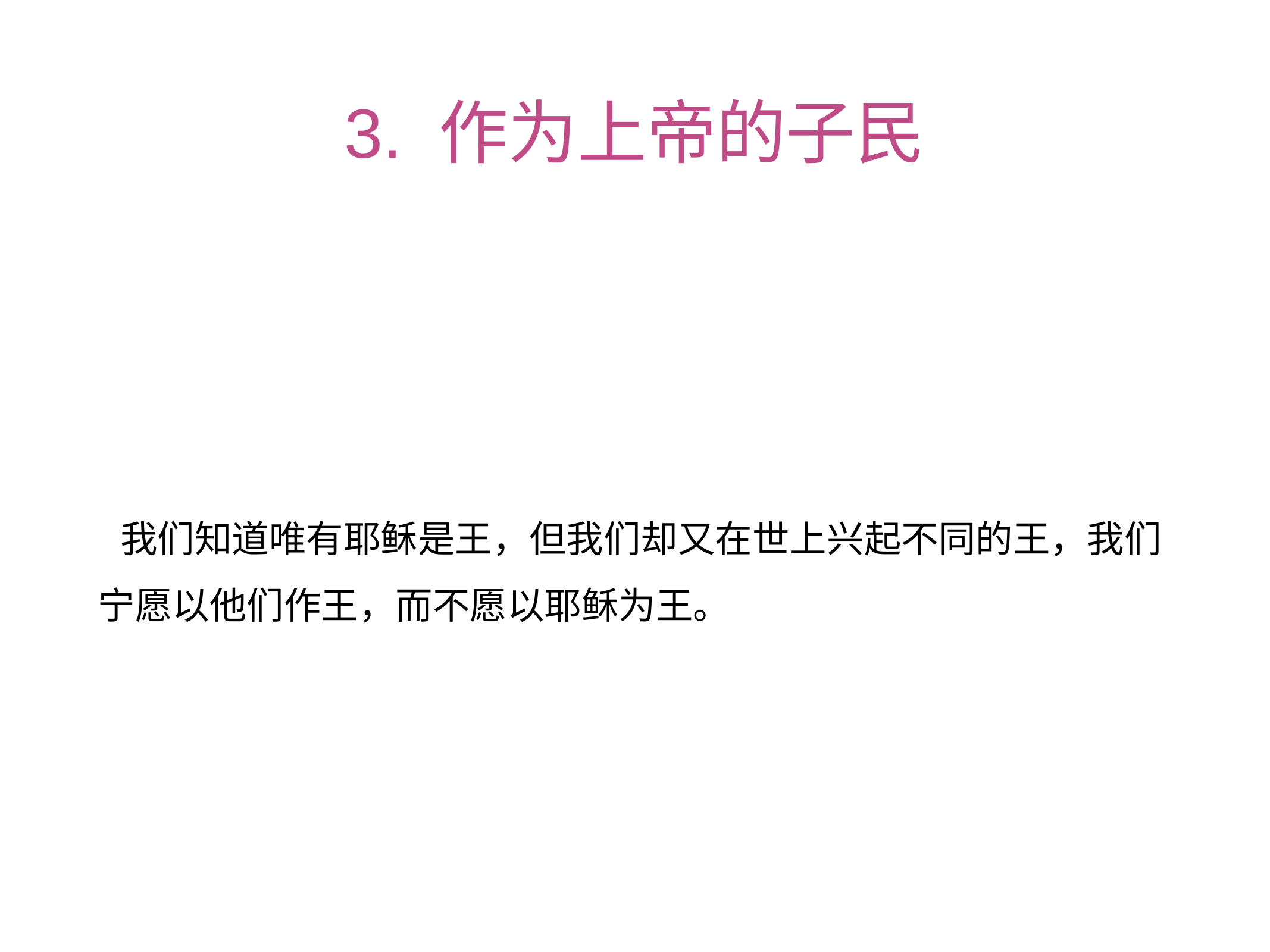

# 3. 作为上帝的子民
我们知道唯有耶稣是王，但我们却又在世上兴起不同的王，我们宁愿以他们作王，而不愿以耶稣为王。